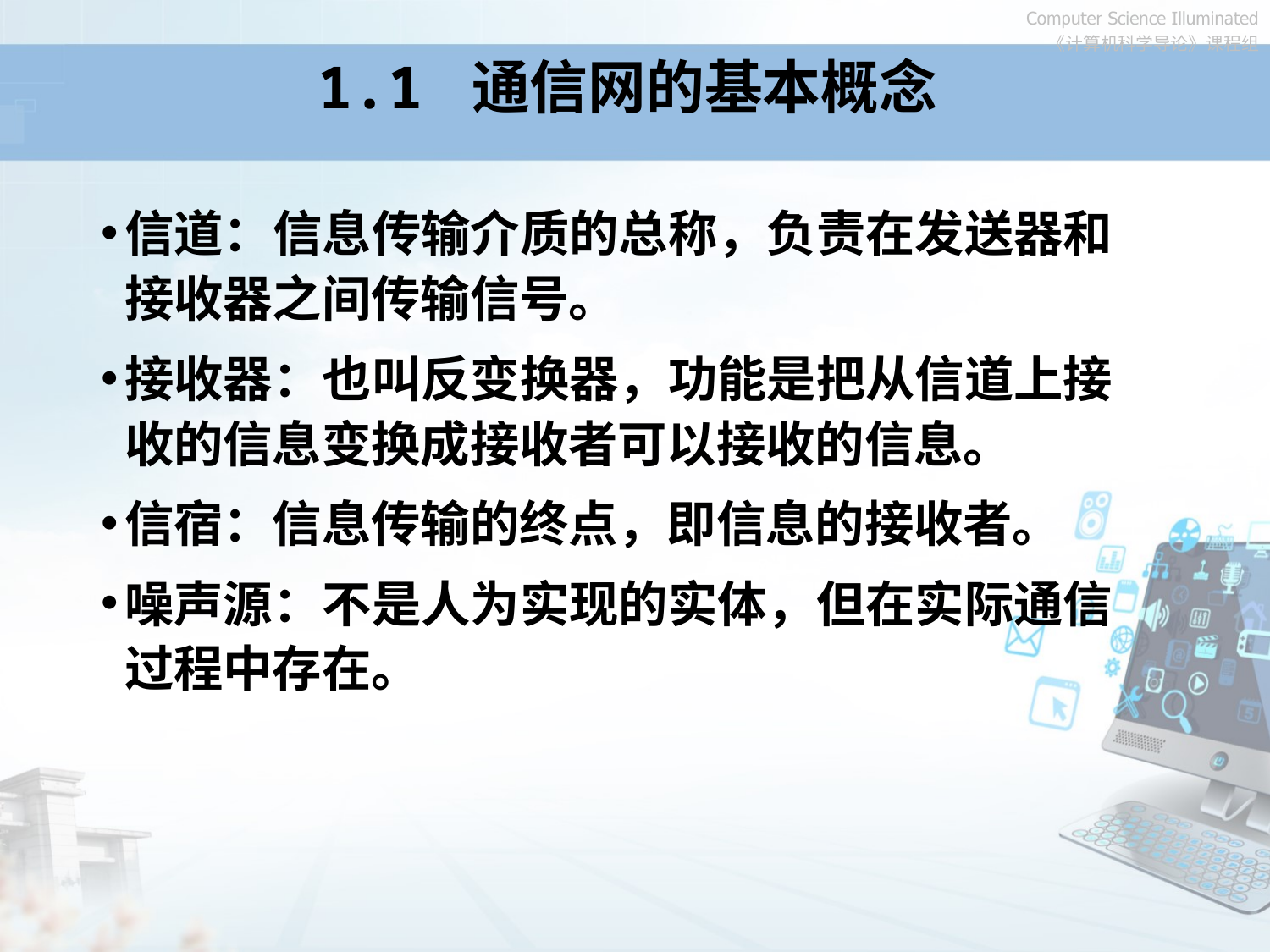

# 1.1 通信网的基本概念
信道：信息传输介质的总称，负责在发送器和接收器之间传输信号。
接收器：也叫反变换器，功能是把从信道上接收的信息变换成接收者可以接收的信息。
信宿：信息传输的终点，即信息的接收者。
噪声源：不是人为实现的实体，但在实际通信过程中存在。